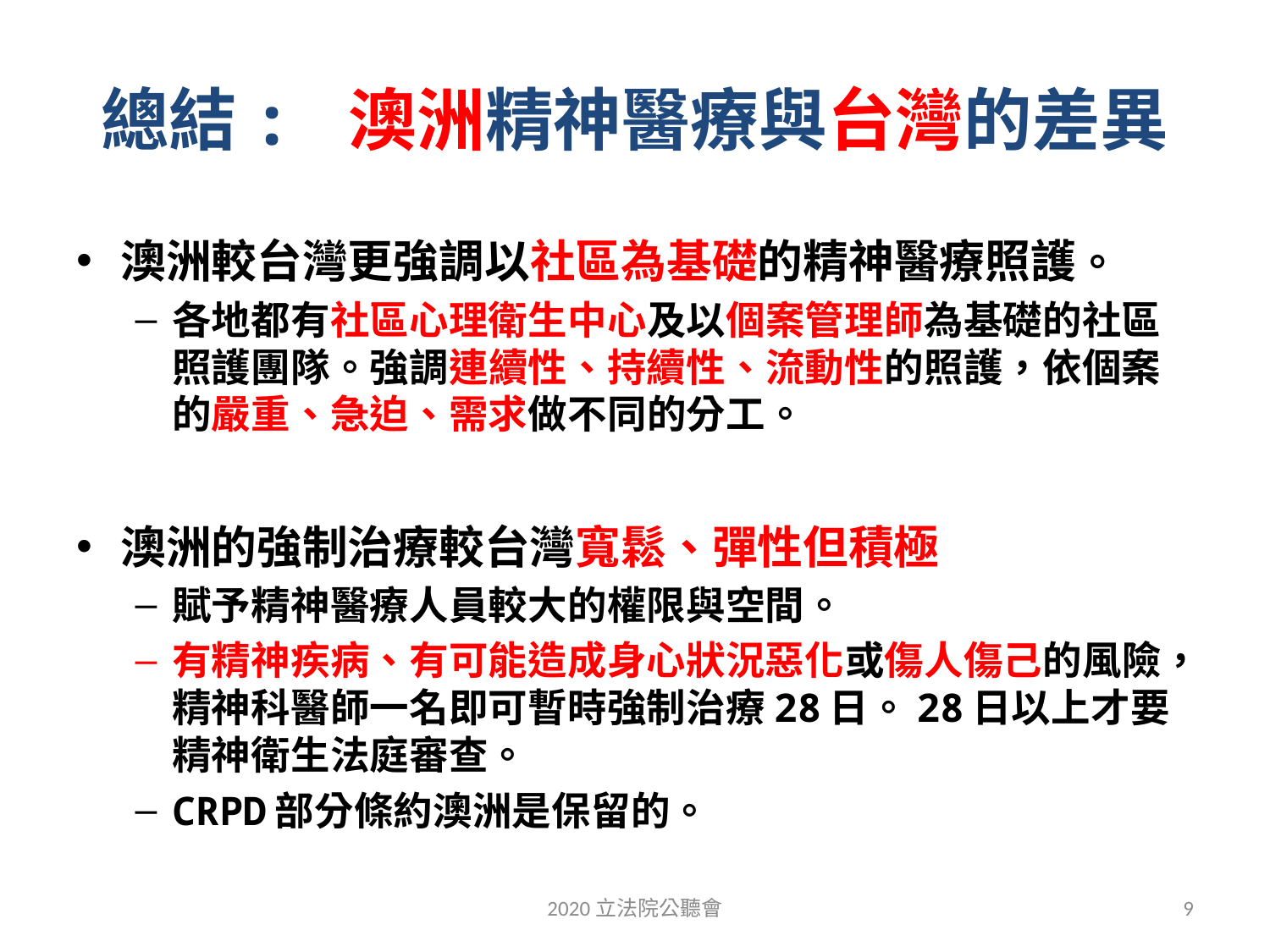

# 總結: 澳洲精神醫療與台灣的差異
澳洲較台灣更強調以社區為基礎的精神醫療照護。
各地都有社區心理衛生中心及以個案管理師為基礎的社區照護團隊。強調連續性、持續性、流動性的照護，依個案的嚴重、急迫、需求做不同的分工。

澳洲的強制治療較台灣寬鬆、彈性但積極
賦予精神醫療人員較大的權限與空間。
有精神疾病、有可能造成身心狀況惡化或傷人傷己的風險，精神科醫師一名即可暫時強制治療28日。28日以上才要精神衛生法庭審查。
CRPD部分條約澳洲是保留的。

2020立法院公聽會
9